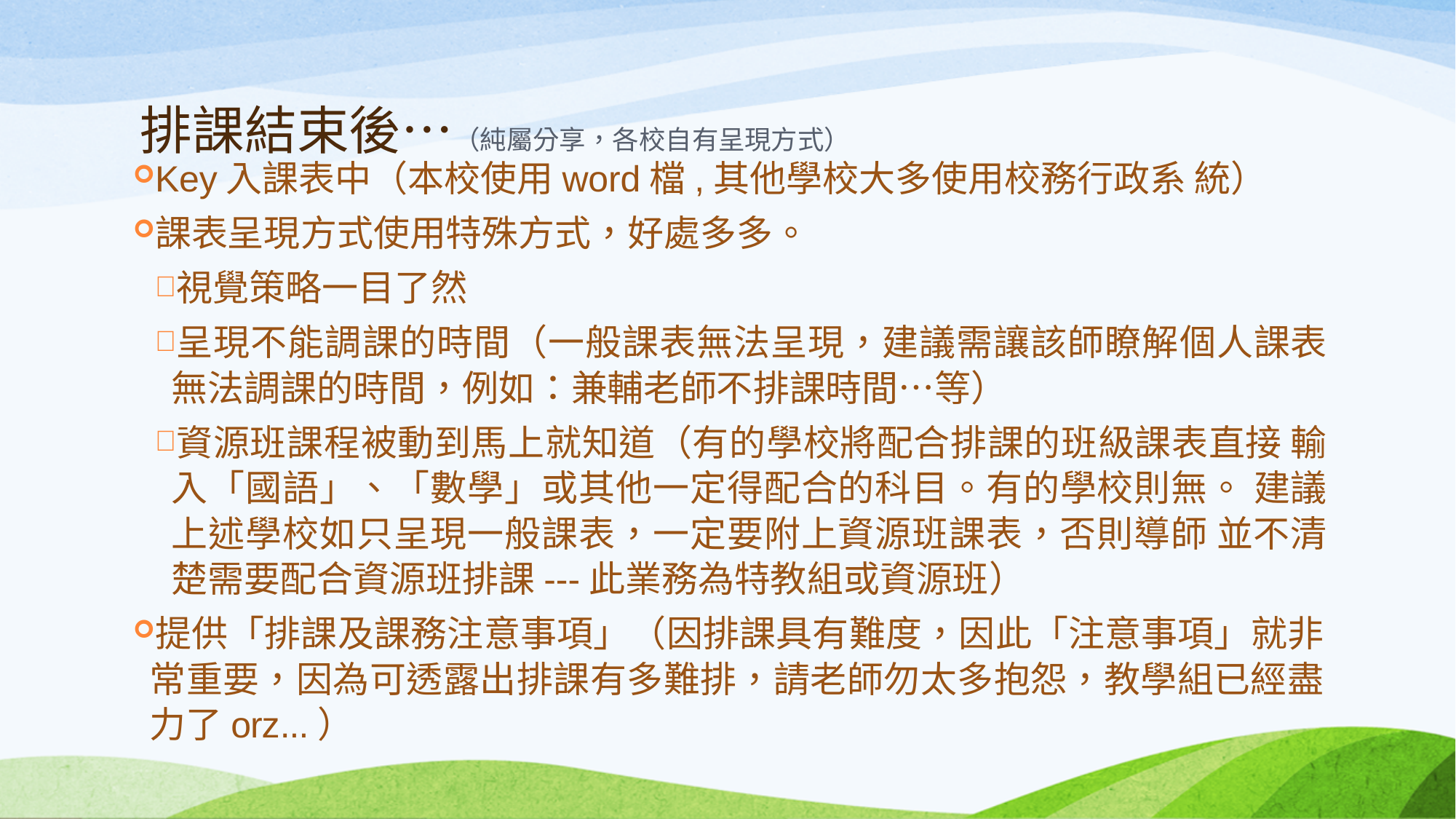

# 排課結束後…（純屬分享，各校自有呈現方式）
Key入課表中（本校使用word檔,其他學校大多使用校務行政系 統）
課表呈現方式使用特殊方式，好處多多。
視覺策略一目了然
呈現不能調課的時間（一般課表無法呈現，建議需讓該師瞭解個人課表無法調課的時間，例如：兼輔老師不排課時間…等）
資源班課程被動到馬上就知道（有的學校將配合排課的班級課表直接 輸入「國語」、「數學」或其他一定得配合的科目。有的學校則無。 建議上述學校如只呈現一般課表，一定要附上資源班課表，否則導師 並不清楚需要配合資源班排課---此業務為特教組或資源班）
提供「排課及課務注意事項」（因排課具有難度，因此「注意事項」就非常重要，因為可透露出排課有多難排，請老師勿太多抱怨，教學組已經盡力了orz...）